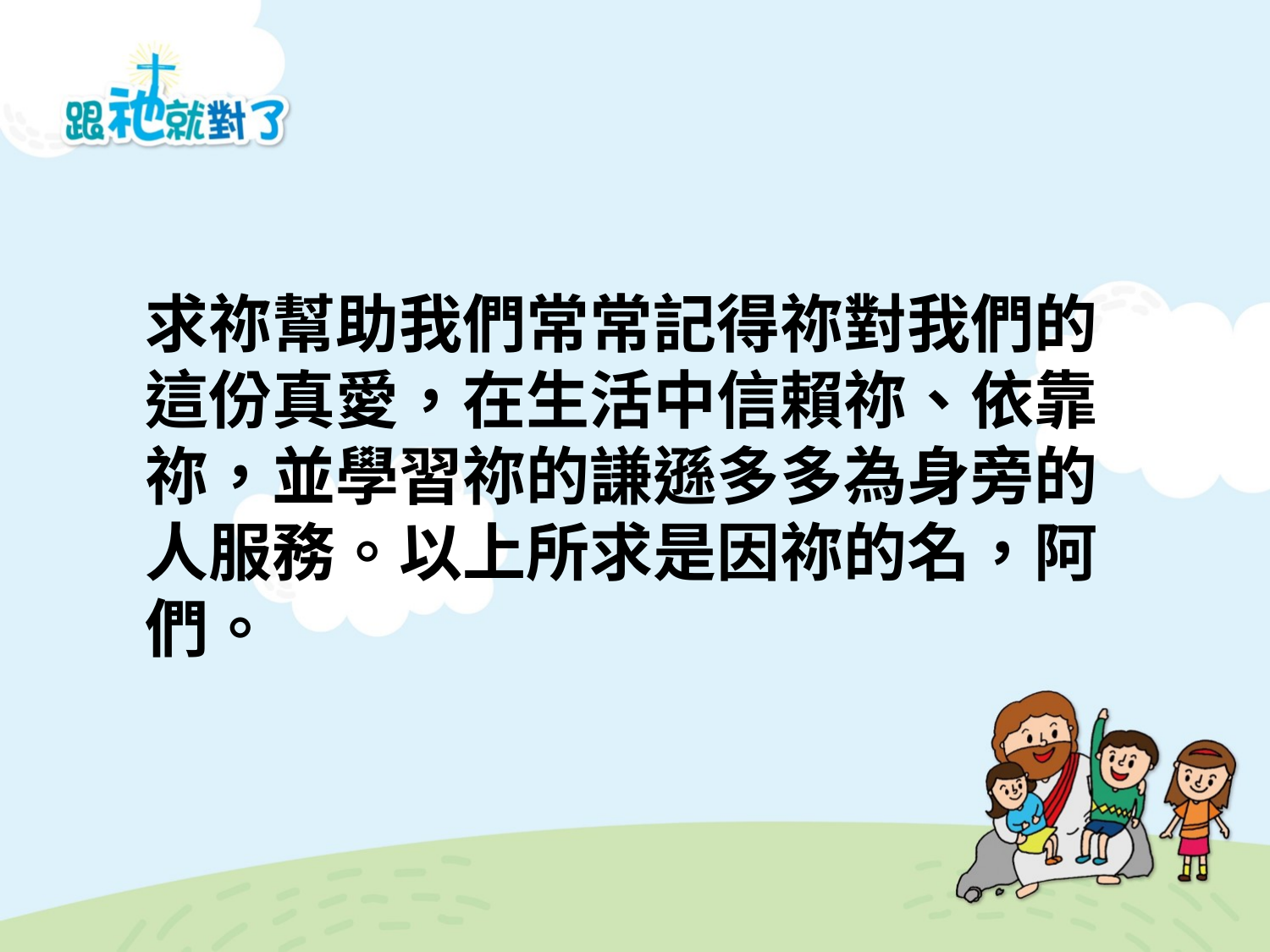

求祢幫助我們常常記得祢對我們的這份真愛，在生活中信賴祢、依靠祢，並學習祢的謙遜多多為身旁的人服務。以上所求是因祢的名，阿們。